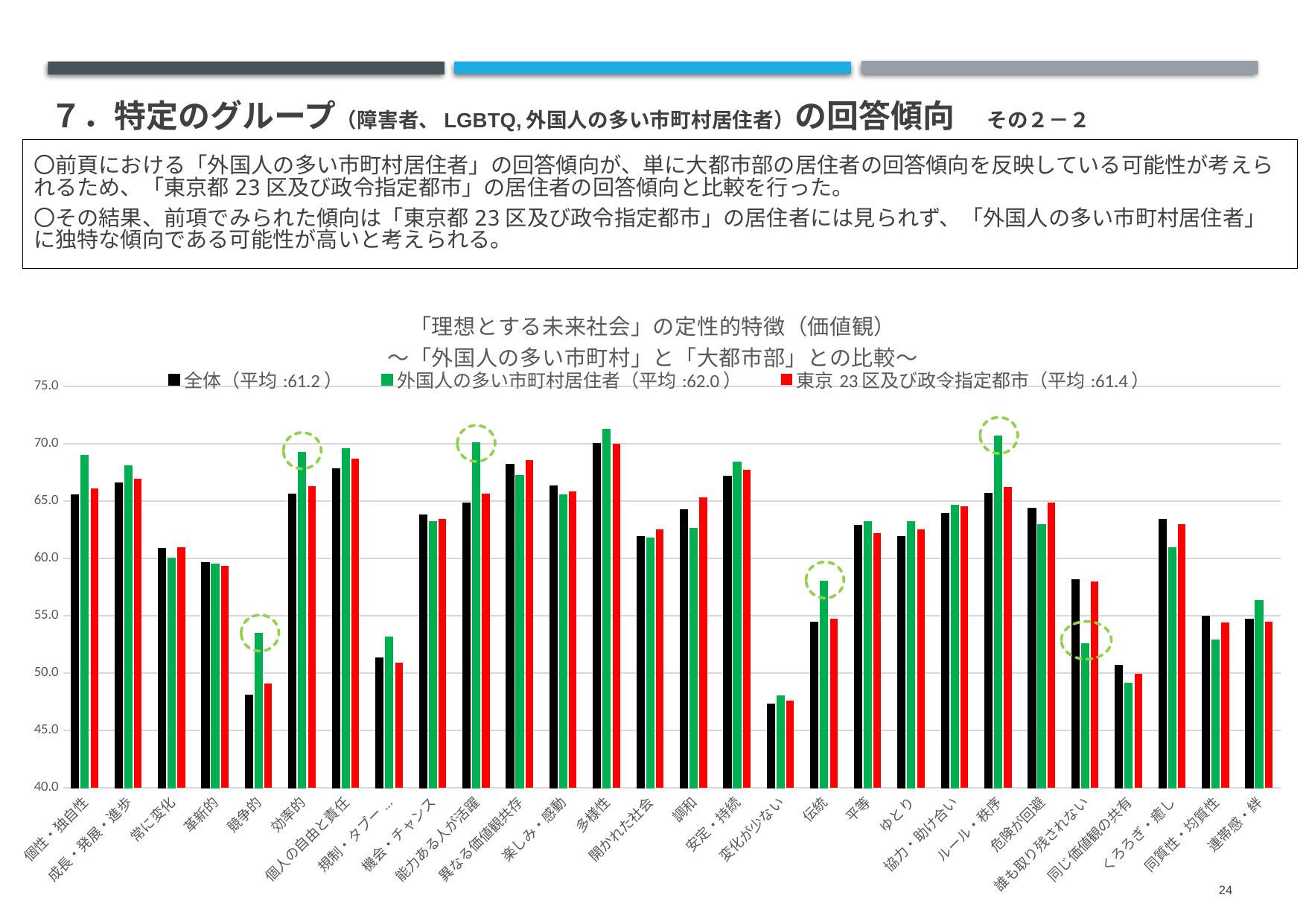

# ７．特定のグループ（障害者、LGBTQ,外国人の多い市町村居住者）の回答傾向　その２－２
〇前頁における「外国人の多い市町村居住者」の回答傾向が、単に大都市部の居住者の回答傾向を反映している可能性が考えられるため、「東京都23区及び政令指定都市」の居住者の回答傾向と比較を行った。
〇その結果、前項でみられた傾向は「東京都23区及び政令指定都市」の居住者には見られず、「外国人の多い市町村居住者」に独特な傾向である可能性が高いと考えられる。

### Chart: 「理想とする未来社会」の定性的特徴（価値観）
～「外国人の多い市町村」と「大都市部」との比較～

| Category | 全体（平均:61.2） | 外国人の多い市町村居住者（平均:62.0） | 東京23区及び政令指定都市（平均:61.4） |
|---|---|---|---|
| 個性・独自性 | 65.54337310544986 | 68.9655172413793 | 66.1169744942832 |
| 成長・発展・進歩 | 66.58336020638504 | 68.10344827586206 | 66.95250659630607 |
| 常に変化 | 60.85940019348597 | 60.05747126436781 | 60.949868073878626 |
| 革新的 | 59.63398903579491 | 59.48275862068966 | 59.3447669305189 |
| 競争的 | 48.11351177039664 | 53.44827586206897 | 49.054529463500444 |
| 効率的 | 65.61593034504999 | 69.25287356321839 | 66.31486367634125 |
| 個人の自由と責任 | 67.80070944856497 | 69.54022988505747 | 68.68953386103782 |
| 規制・タブーが少ない | 51.35440180586907 | 53.160919540229884 | 50.901495162708876 |
| 機会・チャンス | 63.818123186069 | 63.2183908045977 | 63.456464379947235 |
| 能力ある人が活躍 | 64.80973879393743 | 70.11494252873563 | 65.65523306948108 |
| 異なる価値観共存 | 68.21186713963239 | 67.24137931034483 | 68.53562005277045 |
| 楽しみ・感動 | 66.29313124798452 | 65.51724137931035 | 65.8311345646438 |
| 多様性 | 70.03386004514674 | 71.26436781609195 | 69.9868073878628 |
| 開かれた社会 | 61.88326346339891 | 61.7816091954023 | 62.51099384344767 |
| 調和 | 64.24540470815866 | 62.64367816091955 | 65.325417766051 |
| 安定・持続 | 67.17994195420832 | 68.39080459770115 | 67.74406332453825 |
| 変化が少ない | 47.3073202192841 | 47.98850574712644 | 47.62532981530343 |
| 伝統 | 54.41792970009674 | 58.04597701149425 | 54.74934036939314 |
| 平等 | 62.87487907126734 | 63.21839080459771 | 62.22515391380827 |
| ゆとり | 61.92357304095453 | 63.2183908045977 | 62.532981530343015 |
| 協力・助け合い | 63.94711383424701 | 64.65517241379311 | 64.51187335092348 |
| ルール・秩序 | 65.68042566913898 | 70.6896551724138 | 66.24890061565523 |
| 危険が回避 | 64.36633344082554 | 62.931034482758626 | 64.8636763412489 |
| 誰も取り残されない | 58.11834891970332 | 52.58620689655172 | 57.98153034300792 |
| 同じ価値観の共有 | 50.67720090293453 | 49.137931034482754 | 49.93403693931399 |
| くろろぎ・癒し | 63.415027410512735 | 60.91954022988506 | 62.99472295514512 |
| 同質性・均質性 | 54.96613995485327 | 52.87356321839081 | 54.419525065963064 |
| 連帯感・絆 | 54.70009674298614 | 56.321839080459775 | 54.48548812664908 |
24